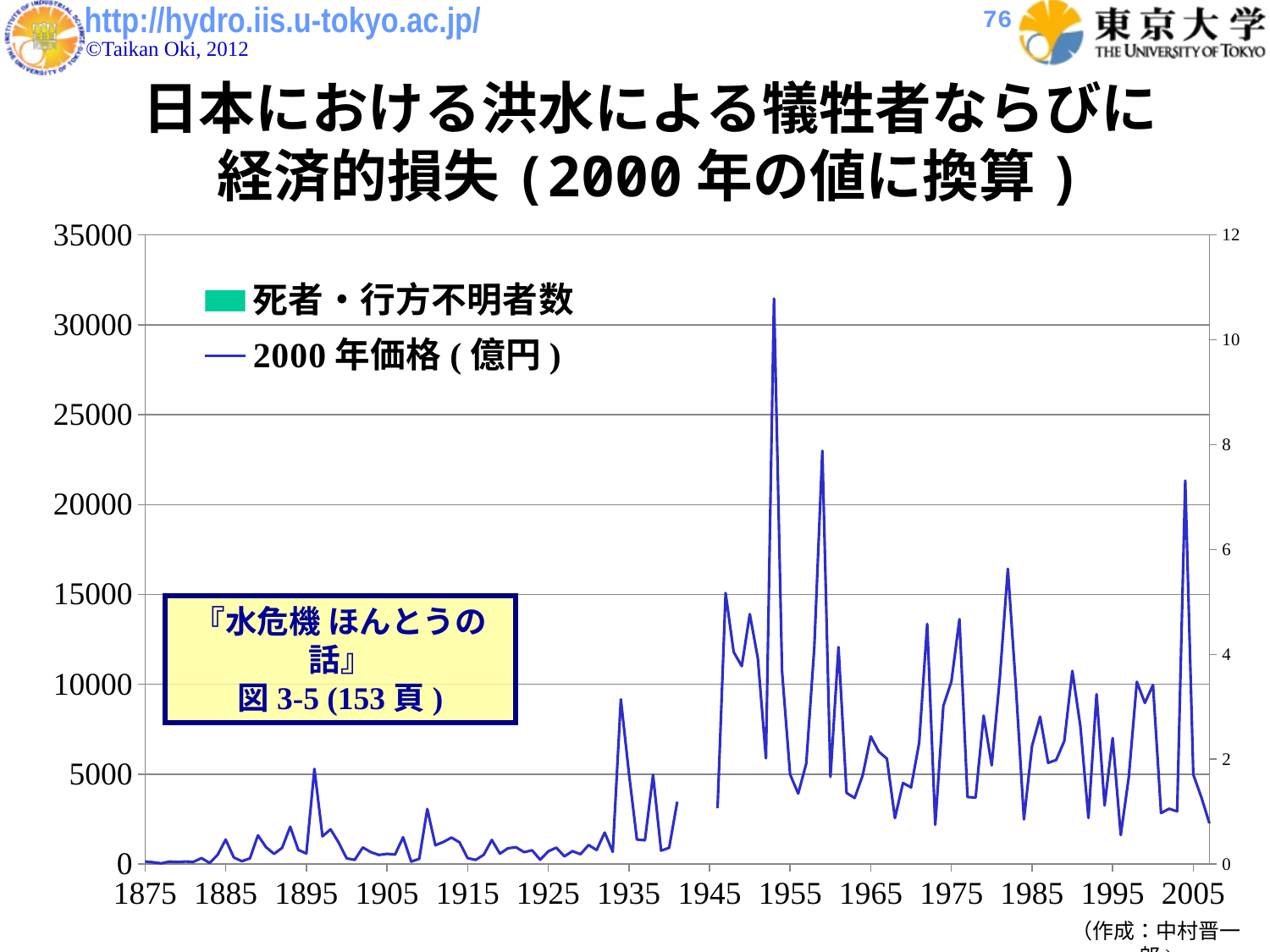

76
# 日本における洪水による犠牲者ならびに 経済的損失(2000年の値に換算)

### Chart

| Category | 死者・行方不明者数 | 2000年価格(億円) |
|---|---|---|
| 1875 | None | 148.0 |
| 1876 | None | 101.0 |
| 1877 | None | 42.0 |
| 1878 | None | 139.0 |
| 1879 | None | 120.0 |
| 1880 | None | 144.0 |
| 1881 | None | 127.0 |
| 1882 | None | 335.0 |
| 1883 | None | 63.0 |
| 1884 | None | 517.0 |
| 1885 | None | 1367.0 |
| 1886 | None | 371.0 |
| 1887 | None | 163.0 |
| 1888 | None | 319.0 |
| 1889 | None | 1603.0 |
| 1890 | None | 942.0 |
| 1891 | None | 571.0 |
| 1892 | None | 907.0 |
| 1893 | None | 2079.0 |
| 1894 | None | 791.0 |
| 1895 | None | 592.0 |
| 1896 | None | 5299.0 |
| 1897 | None | 1543.0 |
| 1898 | None | 1936.0 |
| 1899 | None | 1208.0 |
| 1900 | None | 320.0 |
| 1901 | None | 239.0 |
| 1902 | 506.0 | 928.0 |
| 1903 | 217.0 | 667.0 |
| 1904 | 296.0 | 510.0 |
| 1905 | 143.0 | 570.0 |
| 1906 | 78.0 | 532.0 |
| 1907 | 752.0 | 1492.0 |
| 1908 | 51.0 | 139.0 |
| 1909 | 57.0 | 294.0 |
| 1910 | 1257.0 | 3064.0 |
| 1911 | 237.0 | 1048.0 |
| 1912 | 377.0 | 1234.0 |
| 1913 | 245.0 | 1478.0 |
| 1914 | 568.0 | 1211.0 |
| 1915 | 56.0 | 334.0 |
| 1916 | 72.0 | 234.0 |
| 1917 | 284.0 | 521.0 |
| 1918 | 455.0 | 1343.0 |
| 1919 | 148.0 | 581.0 |
| 1920 | 455.0 | 883.0 |
| 1921 | 208.0 | 939.0 |
| 1922 | 85.0 | 667.0 |
| 1923 | 189.0 | 769.0 |
| 1924 | 46.0 | 242.0 |
| 1925 | 76.0 | 711.0 |
| 1926 | 259.0 | 917.0 |
| 1927 | 142.0 | 433.0 |
| 1928 | 71.0 | 722.0 |
| 1929 | 53.0 | 552.0 |
| 1930 | 106.0 | 1063.0 |
| 1931 | 63.0 | 786.0 |
| 1932 | 151.0 | 1754.0 |
| 1933 | 18.0 | 681.0 |
| 1934 | 973.0 | 9161.0 |
| 1935 | 532.0 | 5076.0 |
| 1936 | 93.0 | 1368.0 |
| 1937 | 178.0 | 1324.0 |
| 1938 | 1053.0 | 4963.0 |
| 1939 | 216.0 | 749.0 |
| 1940 | 87.0 | 907.0 |
| 1941 | 444.0 | 3471.0 |
| 1942 | 0.0 | None |
| 1943 | 0.0 | None |
| 1944 | 0.0 | None |
| 1945 | 0.0 | None |
| 1946 | 105.0 | 3107.0 |
| 1947 | 1779.0 | 15077.0 |
| 1948 | 1161.0 | 11799.0 |
| 1949 | 1083.0 | 11009.0 |
| 1950 | 896.0 | 13907.0 |
| 1951 | 1373.0 | 11443.0 |
| 1952 | 366.0 | 5889.0 |
| 1953 | 2977.0 | 31457.0 |
| 1954 | 2303.0 | 10733.0 |
| 1955 | 413.0 | 4987.0 |
| 1956 | 313.0 | 3926.0 |
| 1957 | 1148.0 | 5594.0 |
| 1958 | 1643.0 | 12045.0 |
| 1959 | 5565.0 | 22993.0 |
| 1960 | 340.0 | 4850.0 |
| 1961 | 738.0 | 12070.0 |
| 1962 | 241.0 | 3963.0 |
| 1963 | 217.0 | 3677.0 |
| 1964 | 255.0 | 4939.0 |
| 1965 | 339.0 | 7106.0 |
| 1966 | 542.0 | 6256.0 |
| 1967 | 585.0 | 5863.0 |
| 1968 | 195.0 | 2560.0 |
| 1969 | 162.0 | 4515.0 |
| 1970 | 105.0 | 4269.0 |
| 1971 | 320.0 | 6738.0 |
| 1972 | 593.0 | 13359.0 |
| 1973 | 72.0 | 2187.0 |
| 1974 | 178.0 | 8798.0 |
| 1975 | 191.0 | 10153.0 |
| 1976 | 234.0 | 13619.0 |
| 1977 | 49.0 | 3731.0 |
| 1978 | 38.0 | 3700.0 |
| 1979 | 188.0 | 8256.0 |
| 1980 | 95.0 | 5499.0 |
| 1981 | 90.0 | 10297.0 |
| 1982 | 503.0 | 16424.0 |
| 1983 | 270.0 | 9862.0 |
| 1984 | 24.0 | 2488.0 |
| 1985 | 103.0 | 6580.0 |
| 1986 | 47.0 | 8197.0 |
| 1987 | 23.0 | 5631.0 |
| 1988 | 58.0 | 5794.0 |
| 1989 | 85.0 | 6846.0 |
| 1990 | 88.0 | 10745.0 |
| 1991 | 114.0 | 7657.0 |
| 1992 | 5.0 | 2567.0 |
| 1993 | 185.0 | 9455.0 |
| 1994 | 2.0 | 3261.0 |
| 1995 | 18.0 | 7009.0 |
| 1996 | 19.0 | 1615.0 |
| 1997 | 47.0 | 4848.0 |
| 1998 | 77.0 | 10138.0 |
| 1999 | 107.0 | 8965.0 |
| 2000 | 14.0 | 9964.0 |
| 2001 | 21.0 | 2840.0 |
| 2002 | 19.0 | 3082.0 |
| 2003 | 52.0 | 2932.0 |
| 2004 | 240.0 | 21333.0 |
| 2005 | 44.0 | 4982.0 |
| 2006 | 82.0 | 3721.0 |
| 2007 | 20.0 | 2269.0 |
『水危機 ほんとうの話』
図3-5 (153頁)
（作成：中村晋一郎)